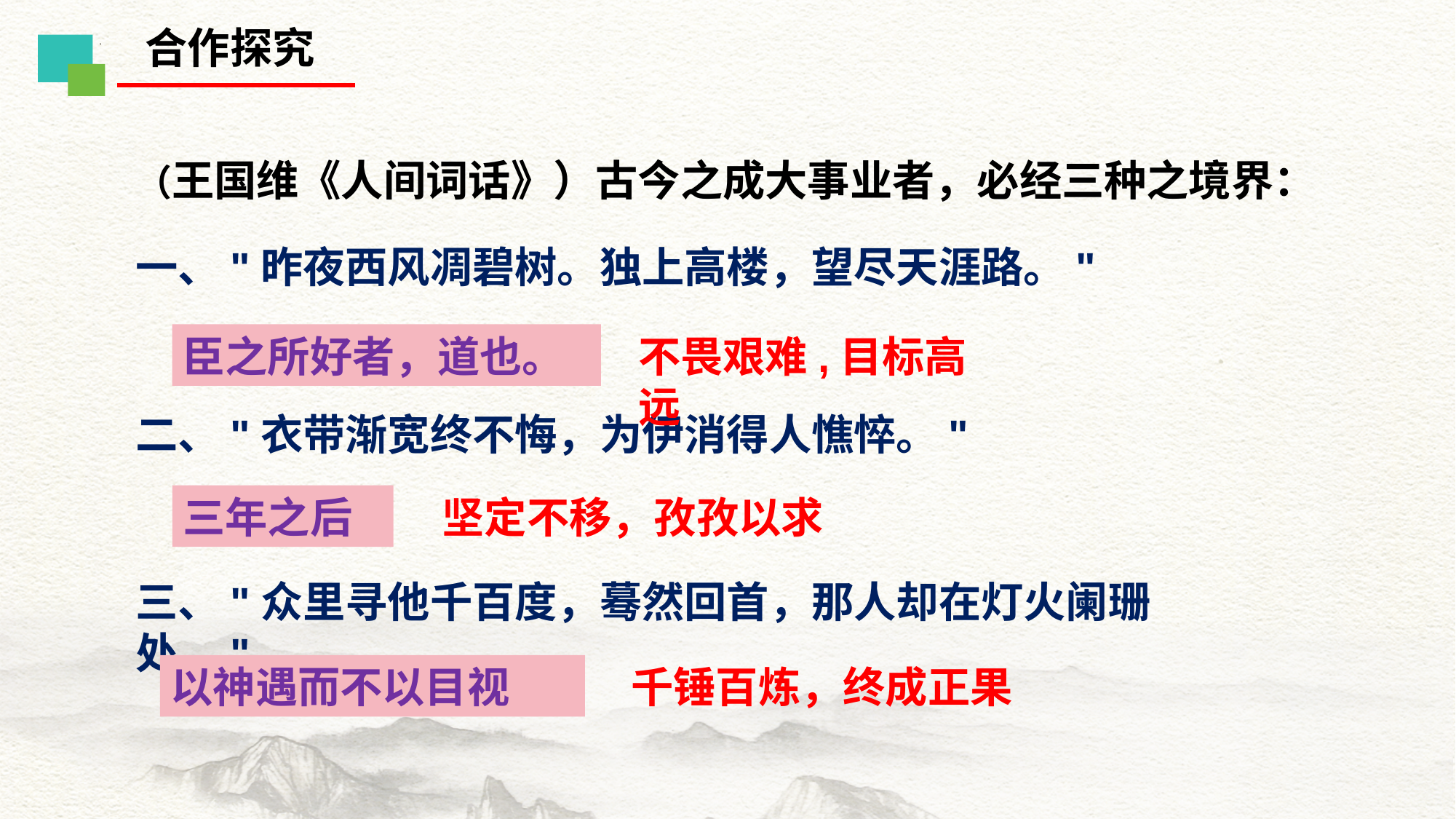

合作探究

（王国维《人间词话》）古今之成大事业者，必经三种之境界：
一、"昨夜西风凋碧树。独上高楼，望尽天涯路。"

二、"衣带渐宽终不悔，为伊消得人憔悴。"

三、"众里寻他千百度，蓦然回首，那人却在灯火阑珊处。"

臣之所好者，道也。
不畏艰难,目标高远
三年之后
坚定不移，孜孜以求
以神遇而不以目视
千锤百炼，终成正果